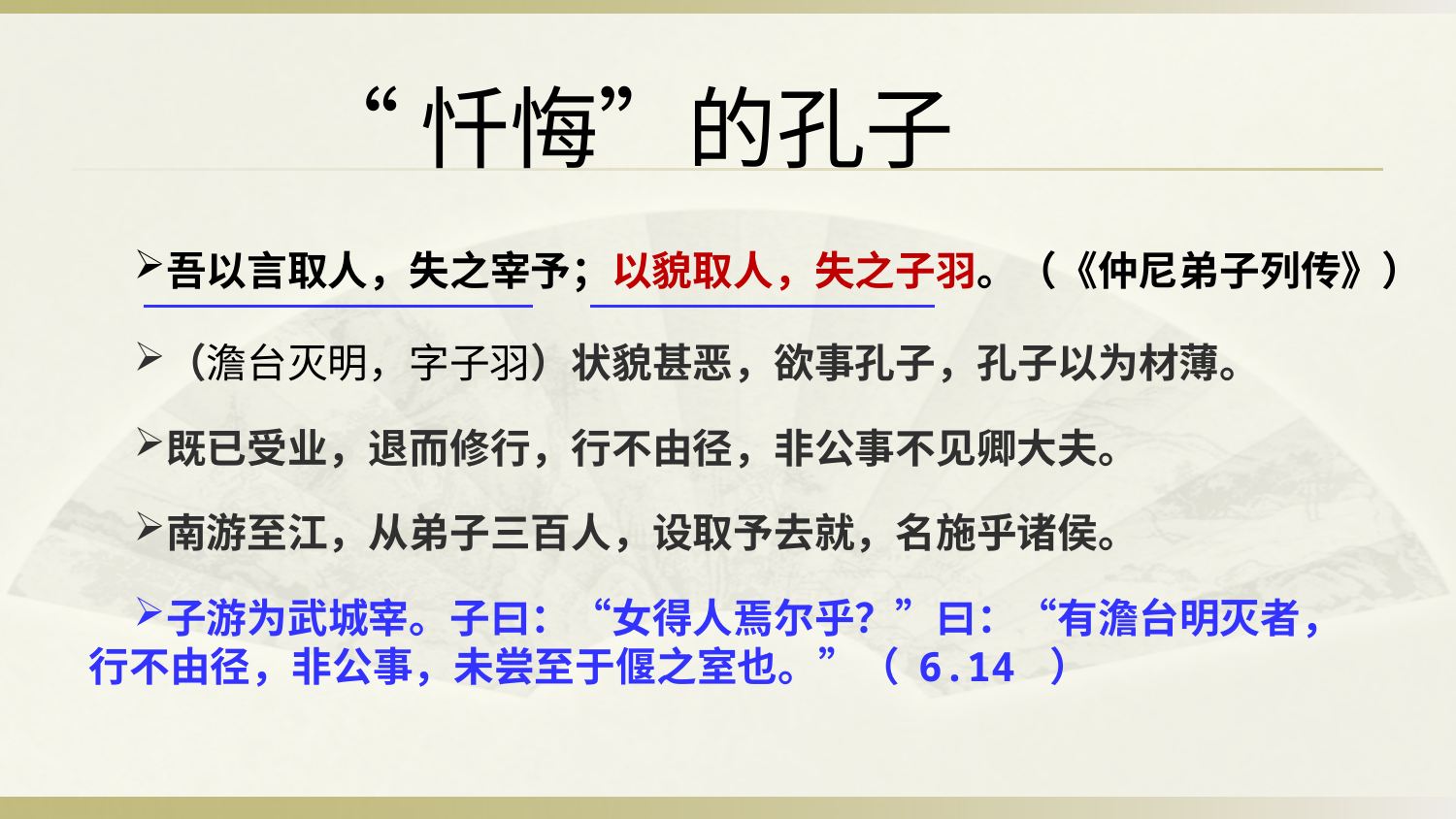

“忏悔”的孔子

吾以言取人，失之宰予；以貌取人，失之子羽。（《仲尼弟子列传》）
（澹台灭明，字子羽）状貌甚恶，欲事孔子，孔子以为材薄。
既已受业，退而修行，行不由径，非公事不见卿大夫。
南游至江，从弟子三百人，设取予去就，名施乎诸侯。
子游为武城宰。子曰：“女得人焉尔乎？”曰：“有澹台明灭者，行不由径，非公事，未尝至于偃之室也。”（ 6.14 ）